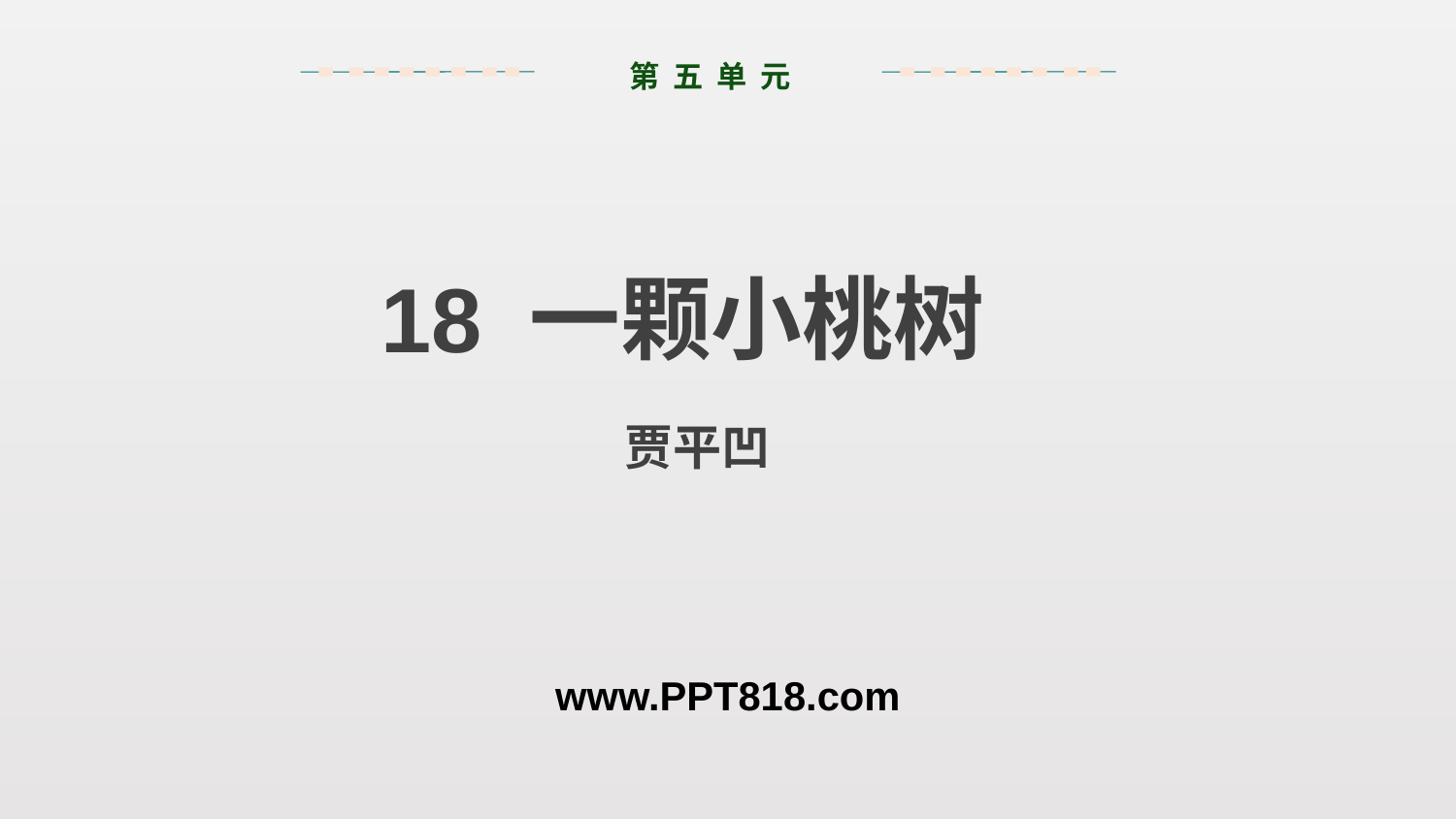

第  五  单  元

18 一颗小桃树
贾平凹
www.PPT818.com